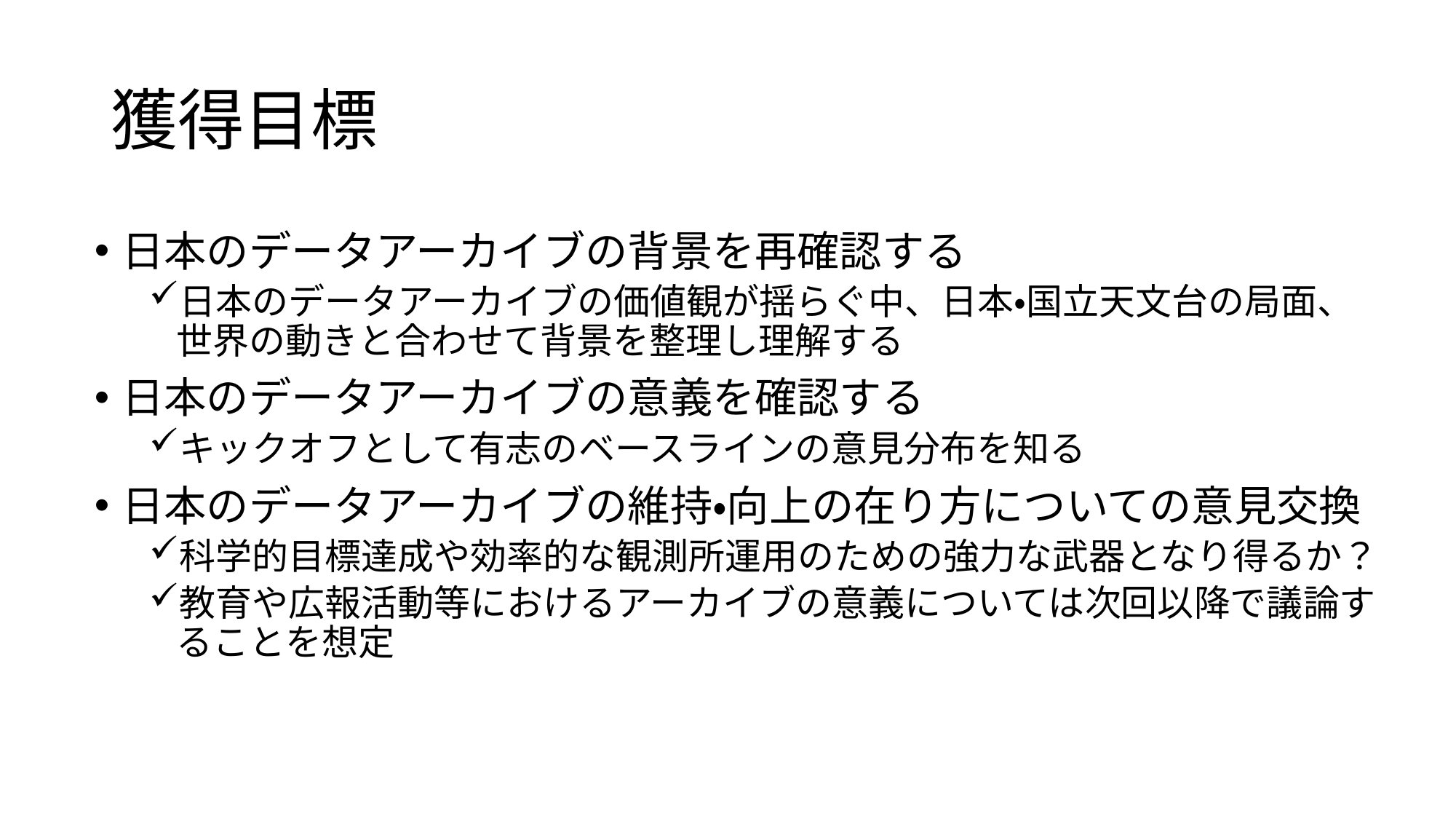

# 獲得目標
日本のデータアーカイブの背景を再確認する
日本のデータアーカイブの価値観が揺らぐ中、日本・国立天文台の局面、世界の動きと合わせて背景を整理し理解する
日本のデータアーカイブの意義を確認する
キックオフとして有志のベースラインの意見分布を知る
日本のデータアーカイブの維持・向上の在り方についての意見交換
科学的目標達成や効率的な観測所運用のための強力な武器となり得るか？
教育や広報活動等におけるアーカイブの意義については次回以降で議論することを想定